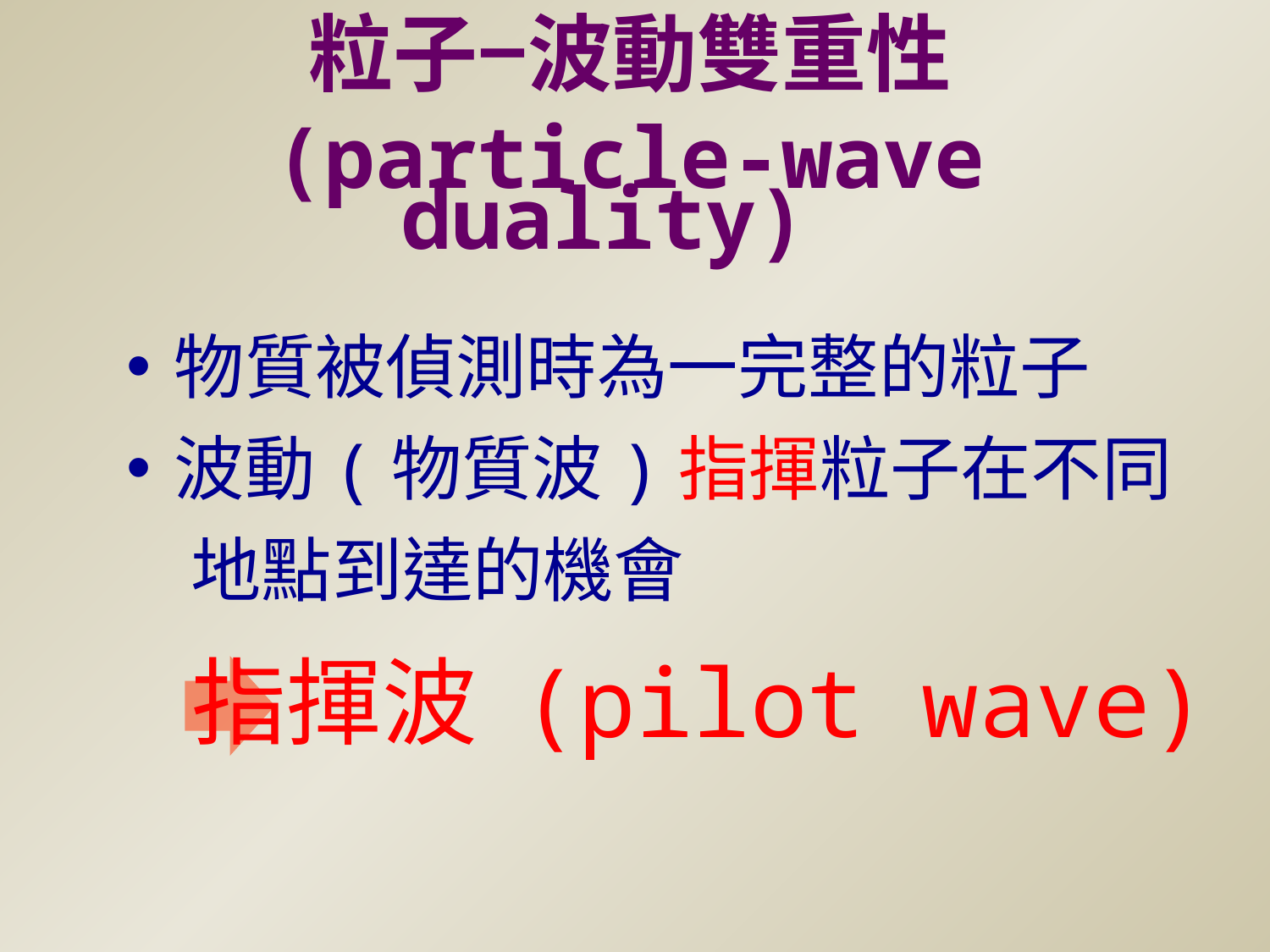

粒子−波動雙重性
(particle-wave duality)
物質被偵測時為一完整的粒子
波動(物質波)指揮粒子在不同
   地點到達的機會

指揮波 (pilot wave)